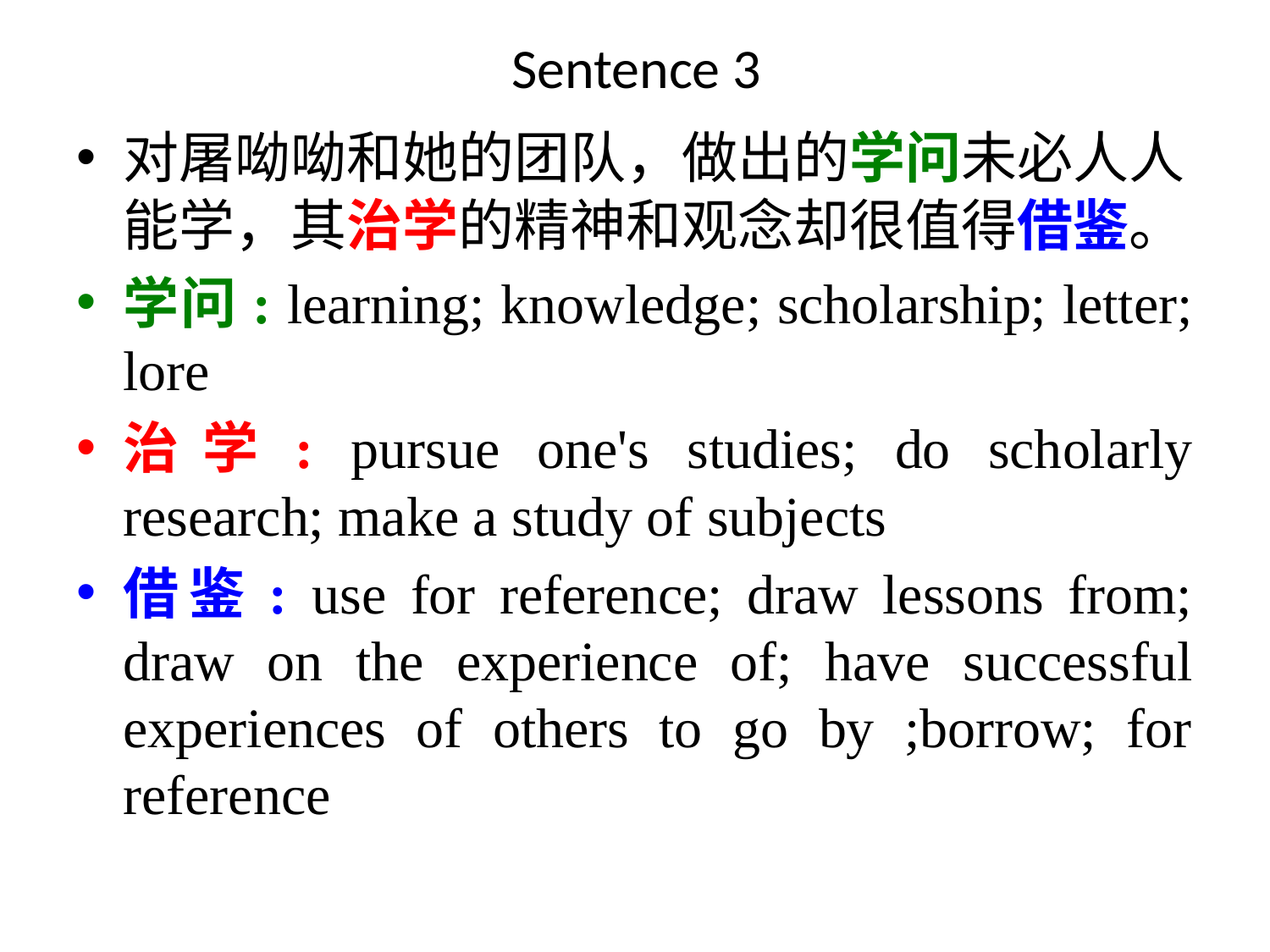

# Sentence 3
对屠呦呦和她的团队，做出的学问未必人人能学，其治学的精神和观念却很值得借鉴。
学问: learning; knowledge; scholarship; letter; lore
治学: pursue one's studies; do scholarly research; make a study of subjects
借鉴: use for reference; draw lessons from; draw on the experience of; have successful experiences of others to go by ;borrow; for reference